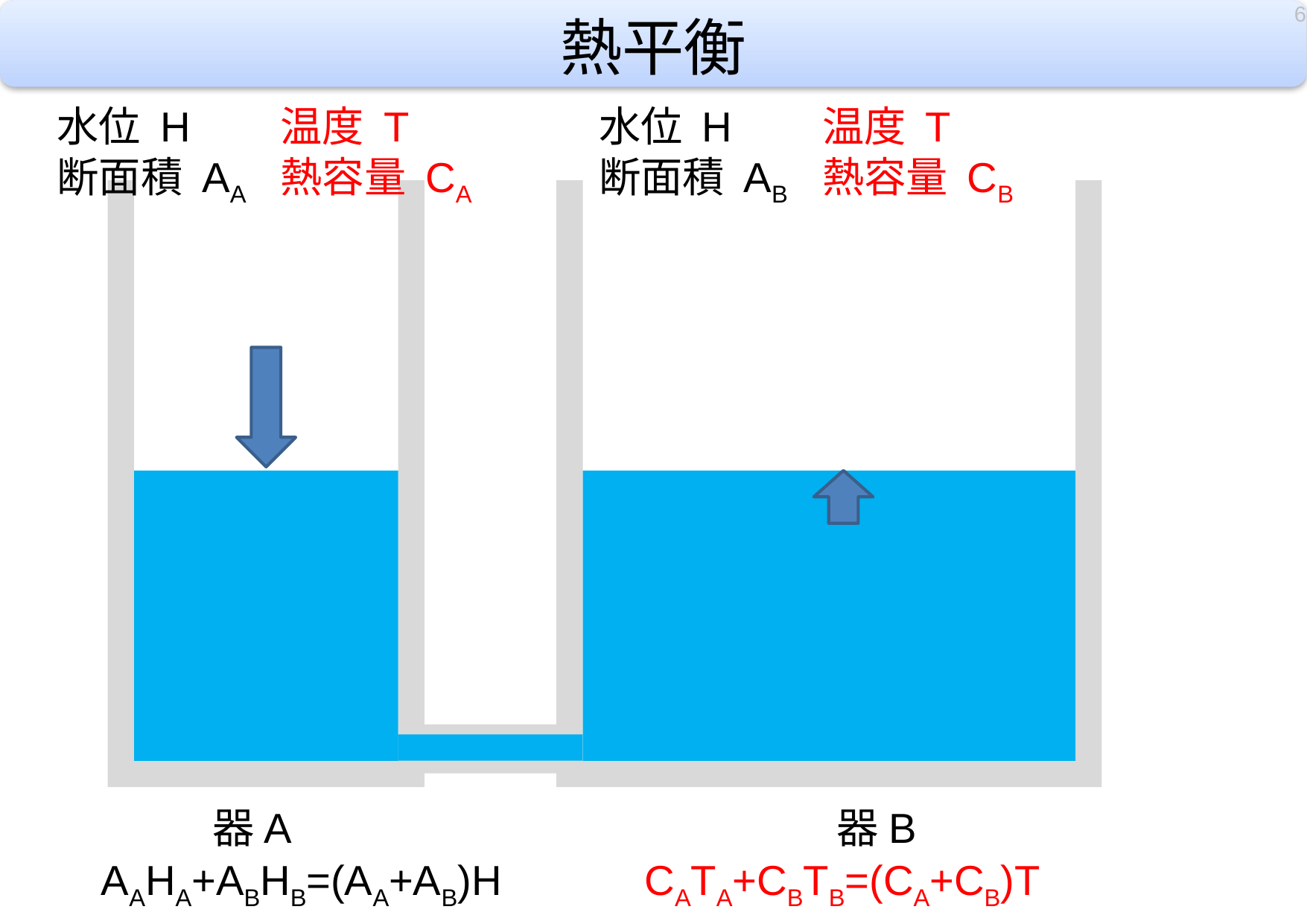

6
# 熱平衡
水位 H	温度 T
断面積 AA	熱容量 CA
水位 H	温度 T
断面積 AB	熱容量 CB

器A
器B
AAHA+ABHB=(AA+AB)H
CATA+CBTB=(CA+CB)T